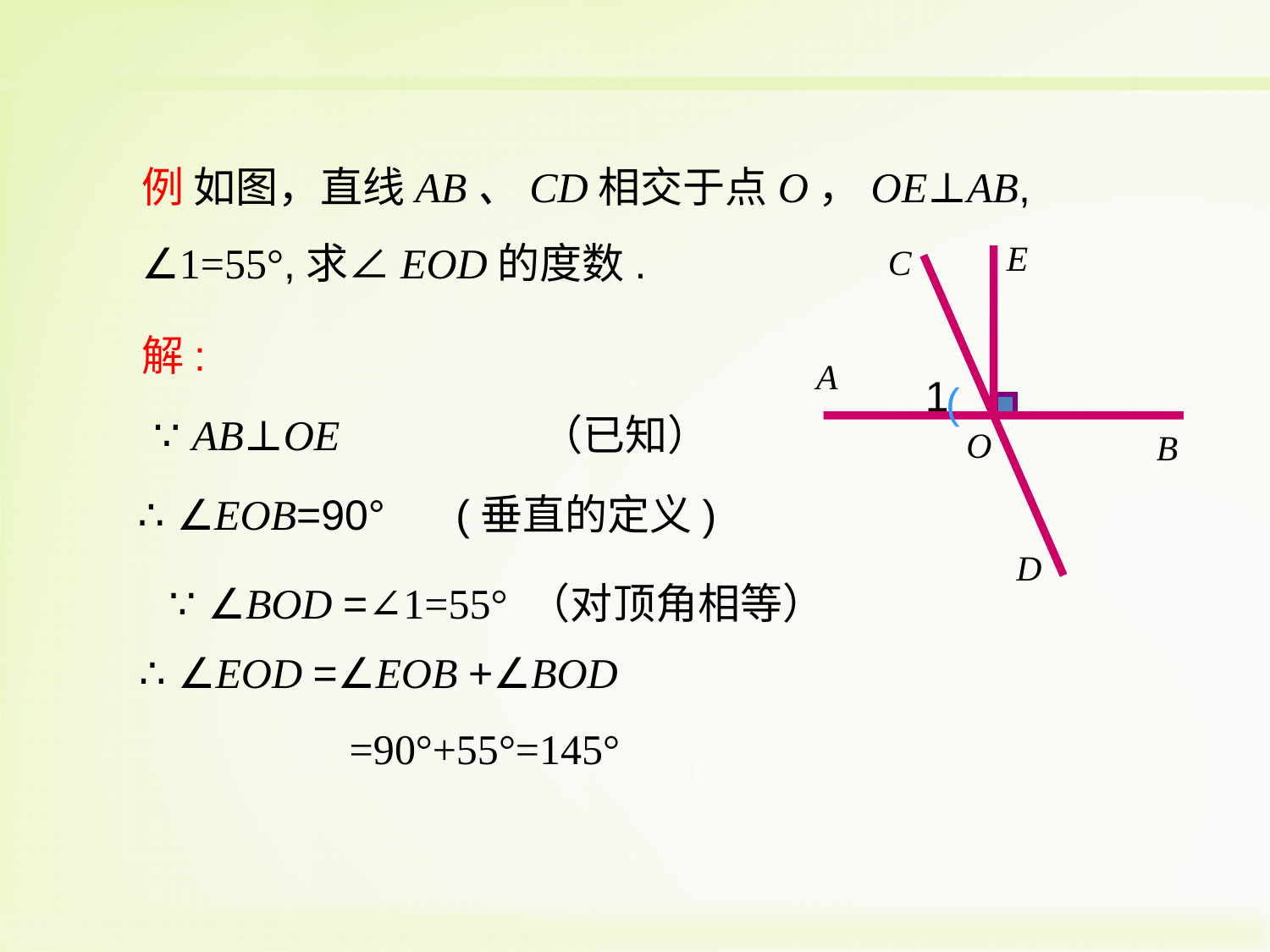

例 如图，直线AB、CD相交于点O，OE⊥AB, ∠1=55°,求∠EOD的度数.
E
C

1
(

O
B

D
A
解:
∵ AB⊥OE                  （已知）
∴ ∠EOB=90°      (垂直的定义)
∵ ∠BOD =∠1=55° （对顶角相等）
 ∴ ∠EOD =∠EOB +∠BOD
                     =90°+55°=145°